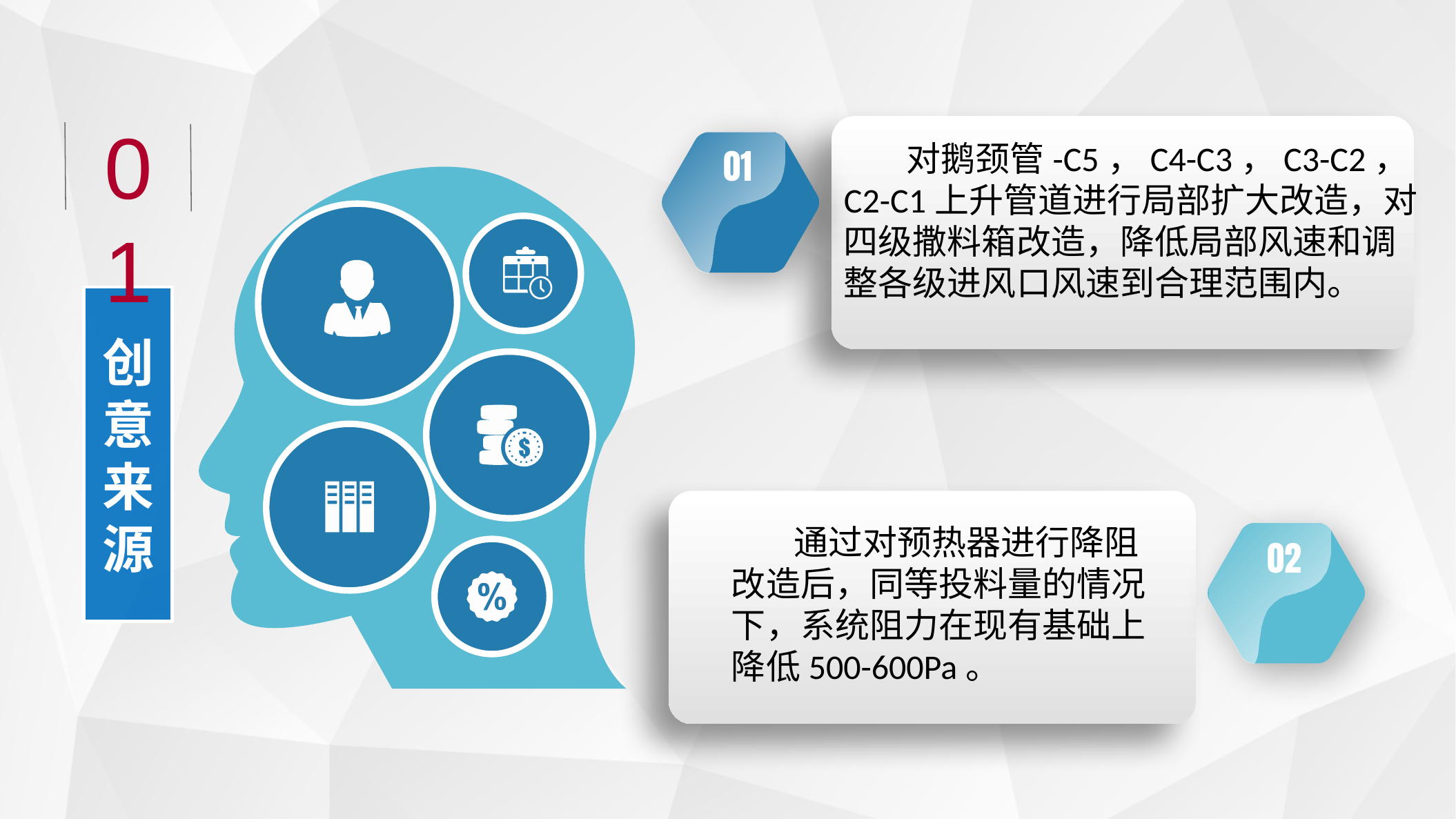

01

01

       对鹅颈管-C5，C4-C3，C3-C2，C2-C1上升管道进行局部扩大改造，对四级撒料箱改造，降低局部风速和调整各级进风口风速到合理范围内。

创
意
来
源

       通过对预热器进行降阻改造后，同等投料量的情况下，系统阻力在现有基础上降低500-600Pa。

02